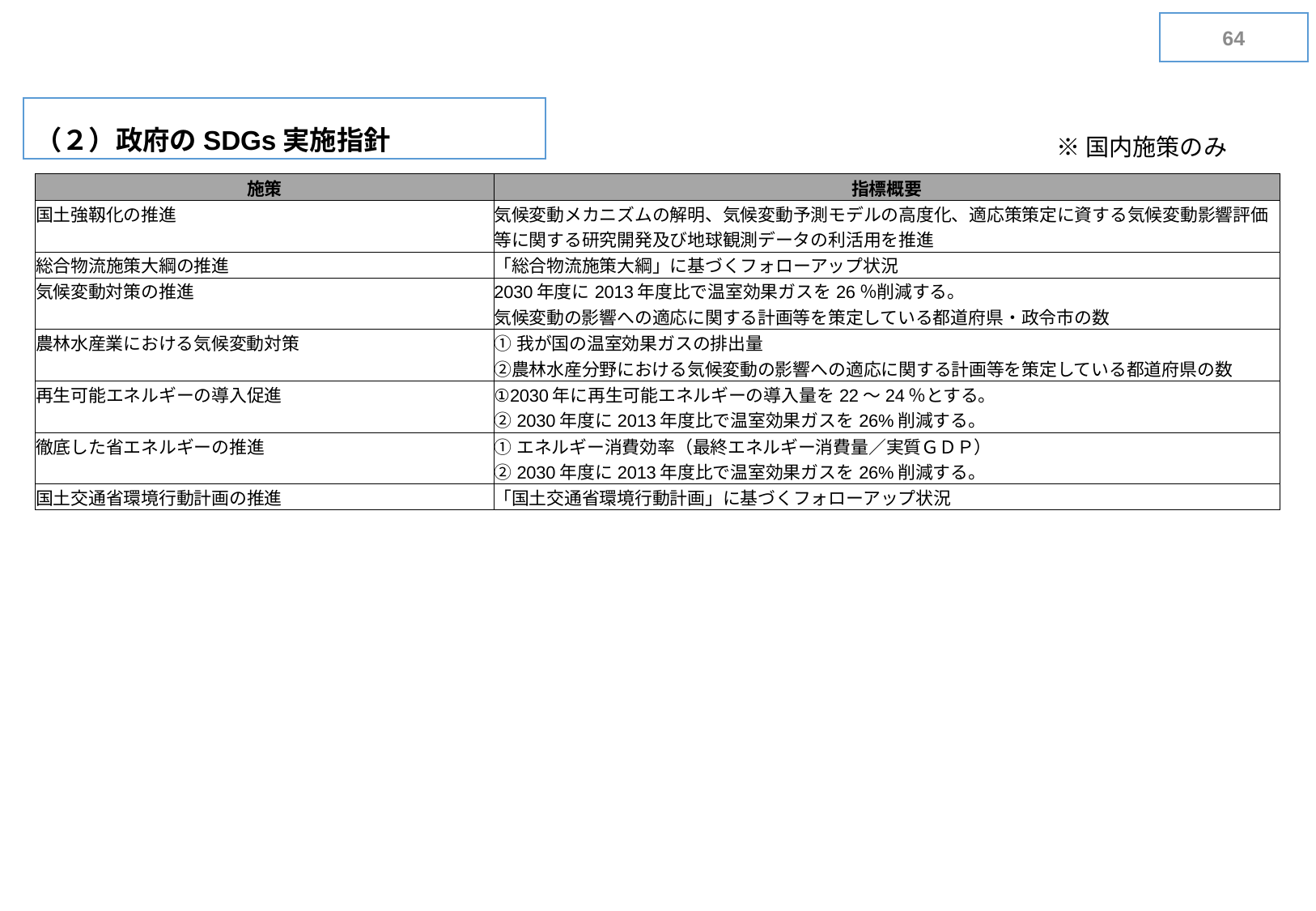

64
（２）政府のSDGs実施指針
※国内施策のみ
| 施策 | 指標概要 |
| --- | --- |
| 国土強靱化の推進 | 気候変動メカニズムの解明、気候変動予測モデルの高度化、適応策策定に資する気候変動影響評価等に関する研究開発及び地球観測データの利活用を推進 |
| 総合物流施策大綱の推進 | 「総合物流施策大綱」に基づくフォローアップ状況 |
| 気候変動対策の推進 | 2030年度に2013年度比で温室効果ガスを26％削減する。 気候変動の影響への適応に関する計画等を策定している都道府県・政令市の数 |
| 農林水産業における気候変動対策 | ①我が国の温室効果ガスの排出量 ②農林水産分野における気候変動の影響への適応に関する計画等を策定している都道府県の数 |
| 再生可能エネルギーの導入促進 | ①2030年に再生可能エネルギーの導入量を22～24％とする。 ②2030年度に2013年度比で温室効果ガスを26%削減する。 |
| 徹底した省エネルギーの推進 | ①エネルギー消費効率（最終エネルギー消費量／実質ＧＤＰ） ②2030年度に2013年度比で温室効果ガスを26%削減する。 |
| 国土交通省環境行動計画の推進 | 「国土交通省環境行動計画」に基づくフォローアップ状況 |